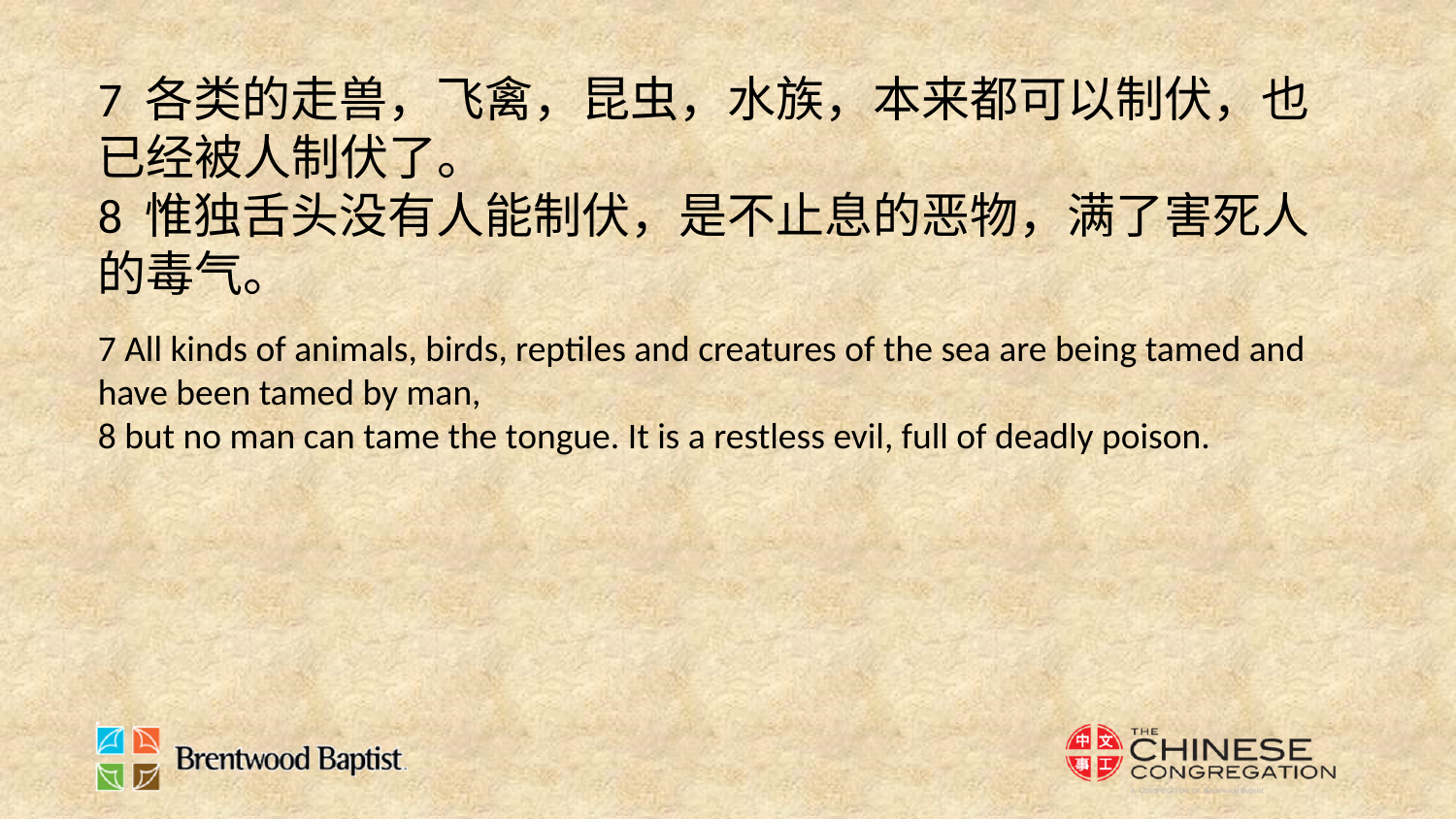

7 各类的走兽，飞禽，昆虫，水族，本来都可以制伏，也已经被人制伏了。
8 惟独舌头没有人能制伏，是不止息的恶物，满了害死人的毒气。

7 All kinds of animals, birds, reptiles and creatures of the sea are being tamed and have been tamed by man,
8 but no man can tame the tongue. It is a restless evil, full of deadly poison.